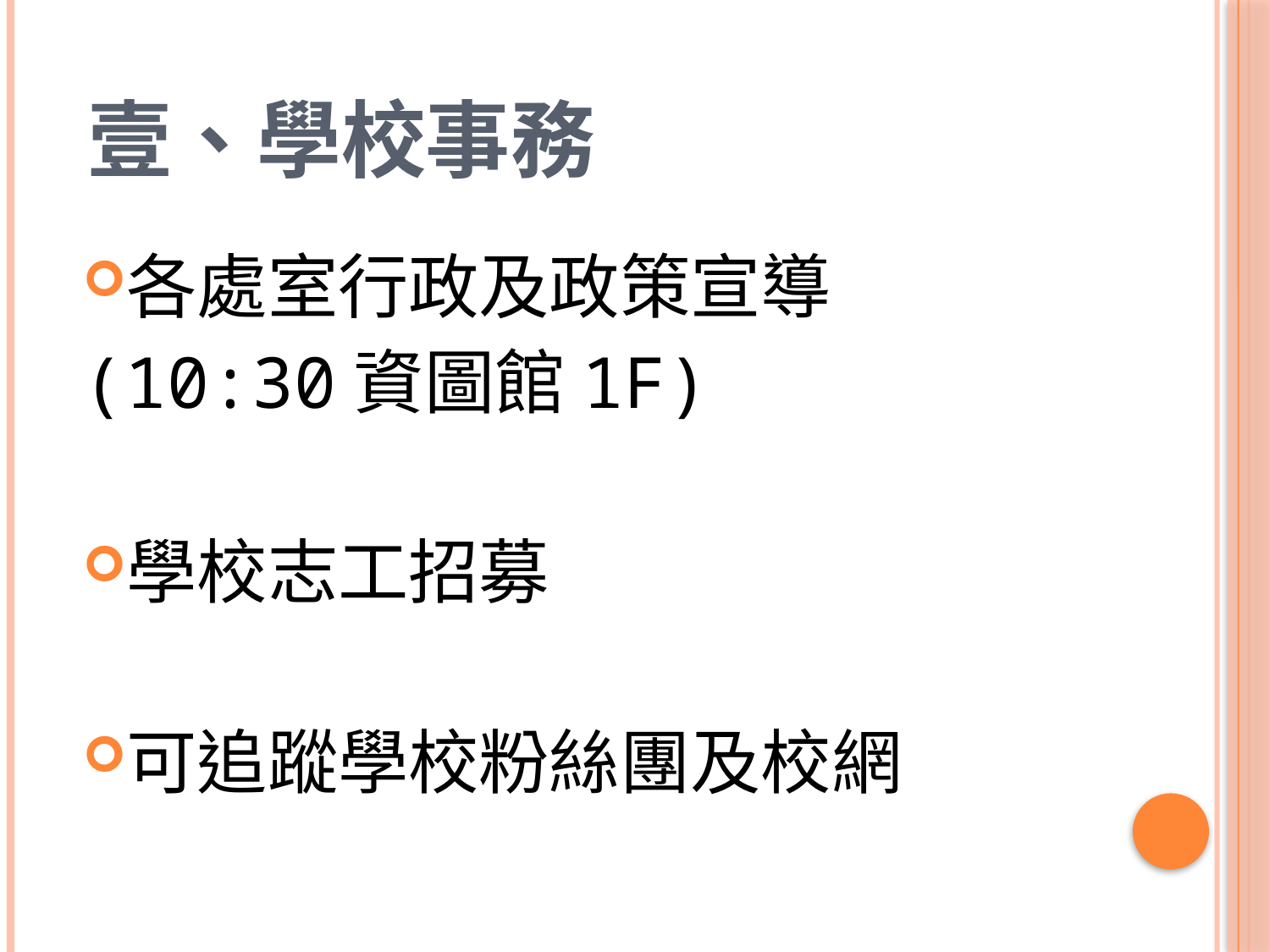

# 壹、學校事務
各處室行政及政策宣導
(10:30資圖館1F)

學校志工招募

可追蹤學校粉絲團及校網